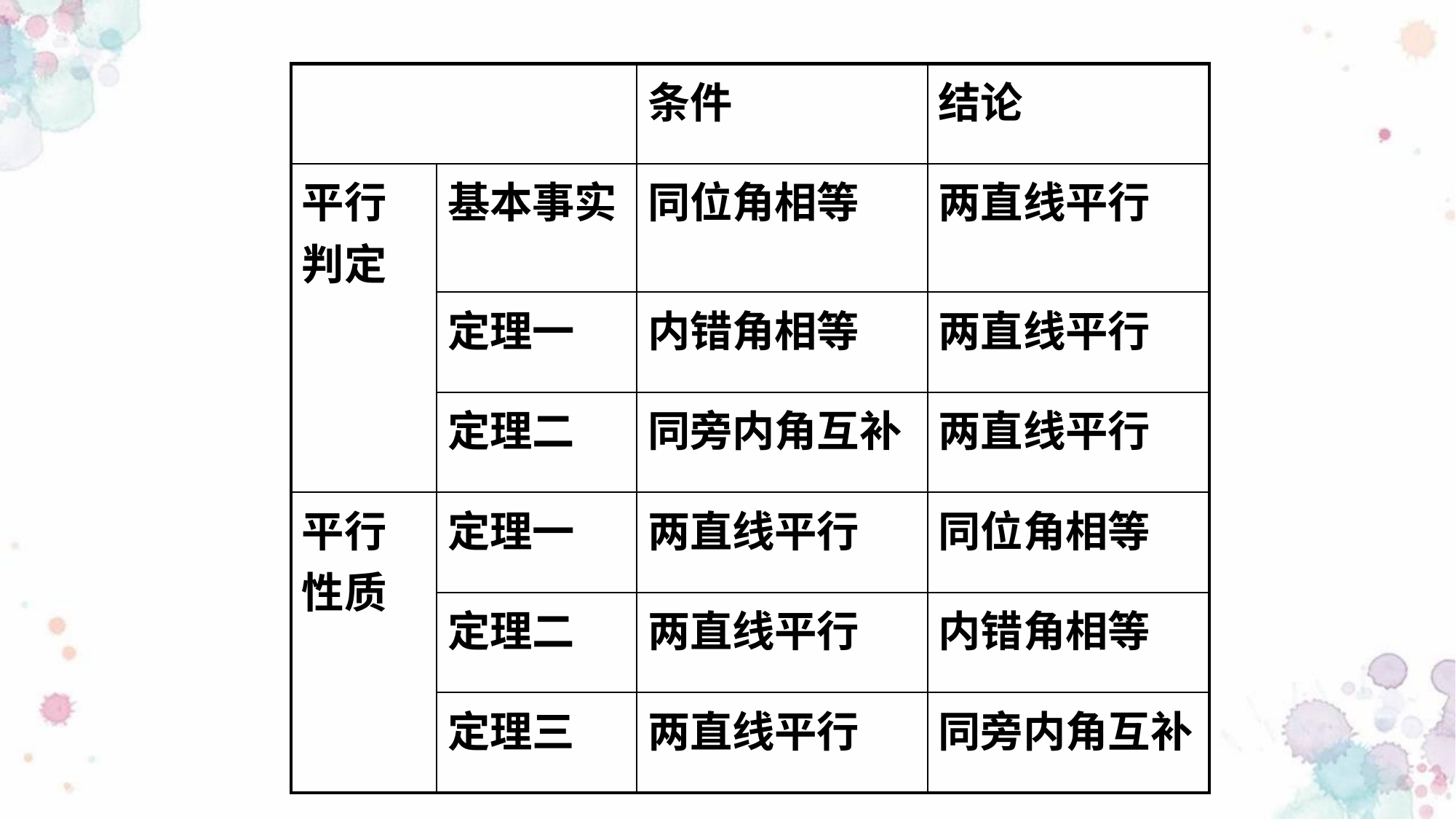

|  |  | 条件 | 结论 |
| --- | --- | --- | --- |
| 平行判定 | 基本事实 | 同位角相等 | 两直线平行 |
|  | 定理一 | 内错角相等 | 两直线平行 |
|  | 定理二 | 同旁内角互补 | 两直线平行 |
| 平行性质 | 定理一 | 两直线平行 | 同位角相等 |
|  | 定理二 | 两直线平行 | 内错角相等 |
|  | 定理三 | 两直线平行 | 同旁内角互补 |